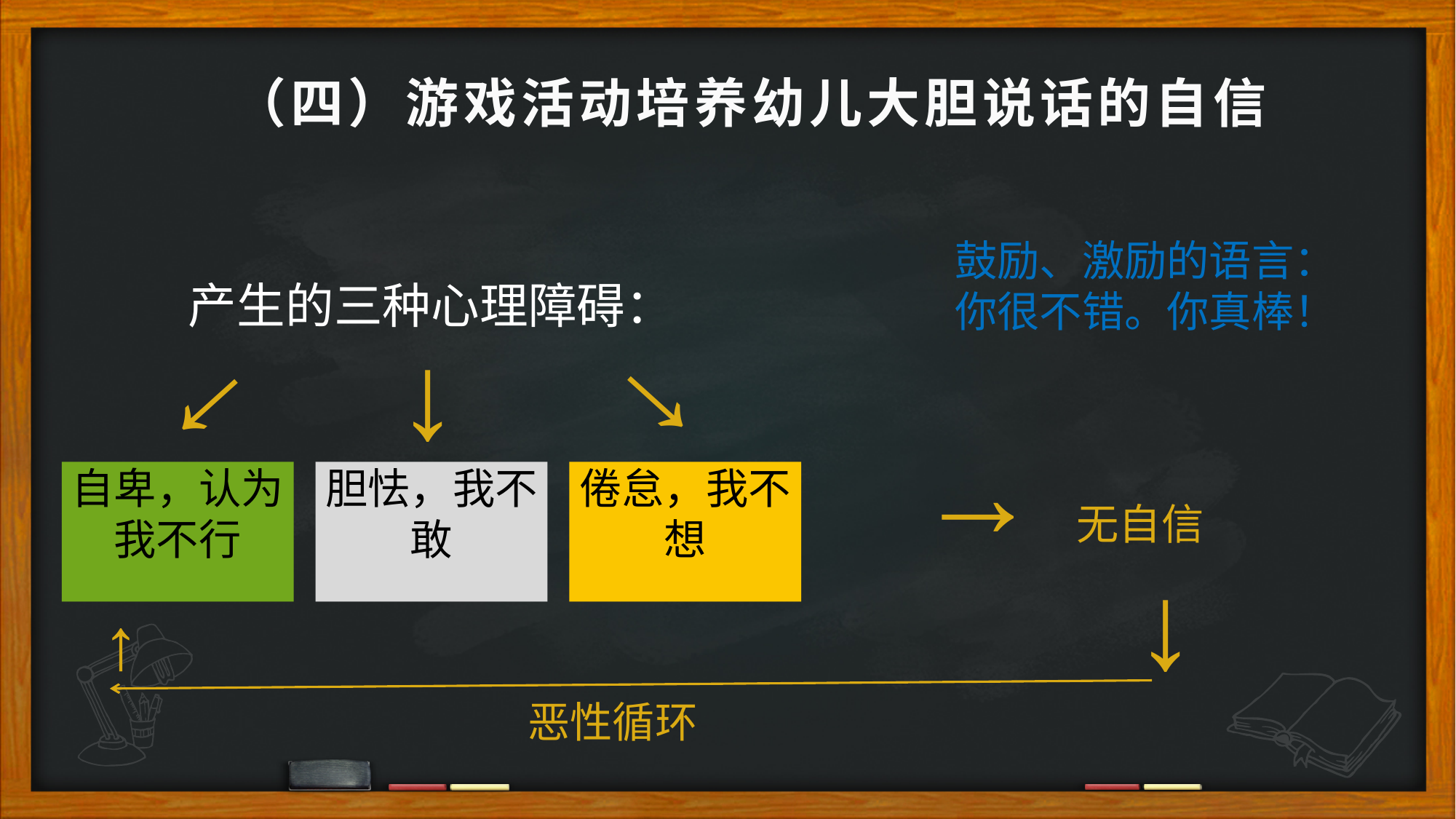

（四）游戏活动培养幼儿大胆说话的自信
鼓励、激励的语言：你很不错。你真棒！
产生的三种心理障碍：
↓
↓
↓
↓
胆怯，我不敢
自卑，认为我不行
倦怠，我不想
无自信
↓
↓
恶性循环